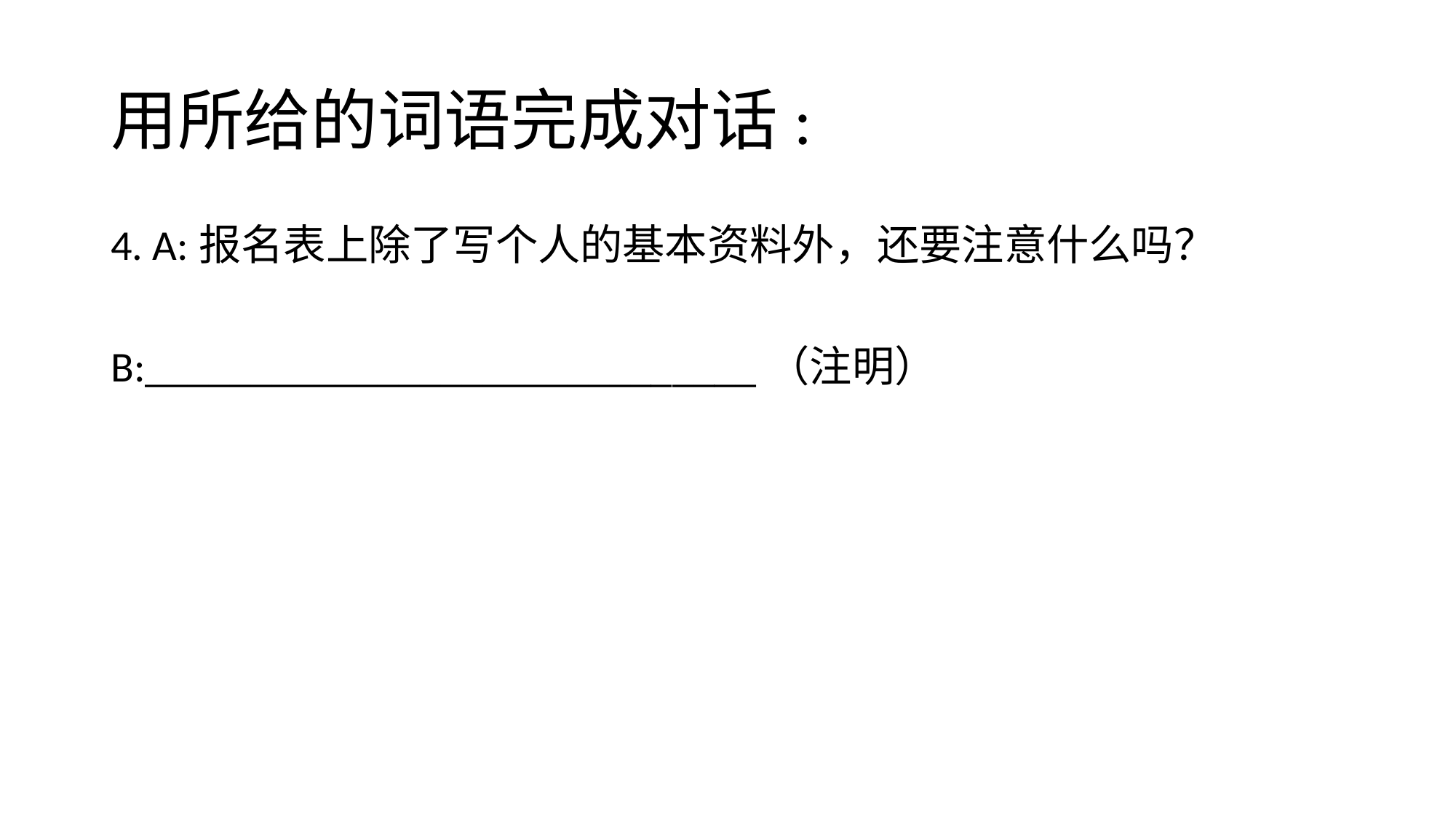

# 用所给的词语完成对话:
4. A:报名表上除了写个人的基本资料外，还要注意什么吗？

B:_____________________________（注明）